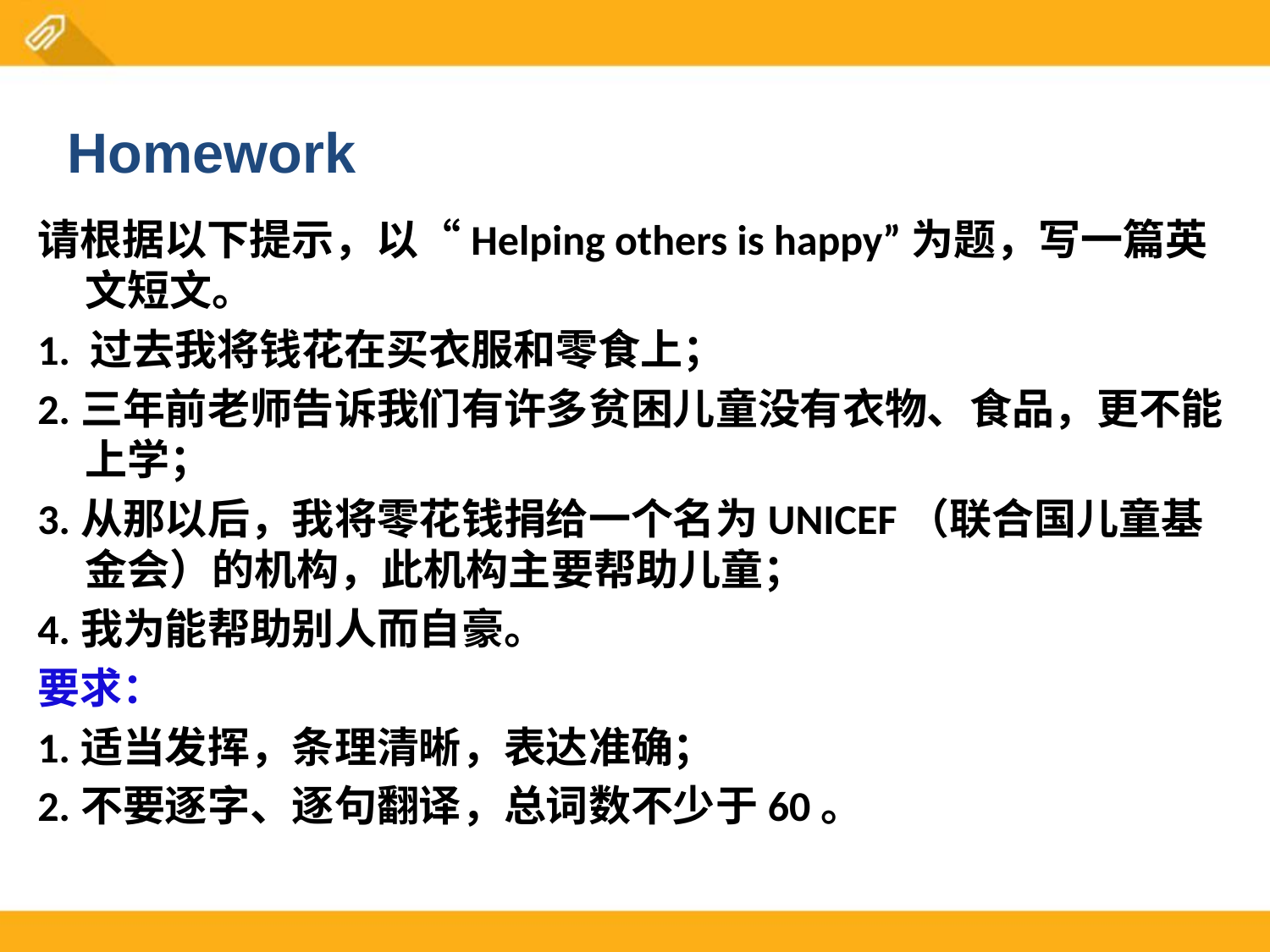

Homework
请根据以下提示，以“Helping others is happy”为题，写一篇英文短文。
1. 过去我将钱花在买衣服和零食上；
2.三年前老师告诉我们有许多贫困儿童没有衣物、食品，更不能上学；
3.从那以后，我将零花钱捐给一个名为UNICEF（联合国儿童基金会）的机构，此机构主要帮助儿童；
4.我为能帮助别人而自豪。
要求：
1.适当发挥，条理清晰，表达准确；
2.不要逐字、逐句翻译，总词数不少于60。